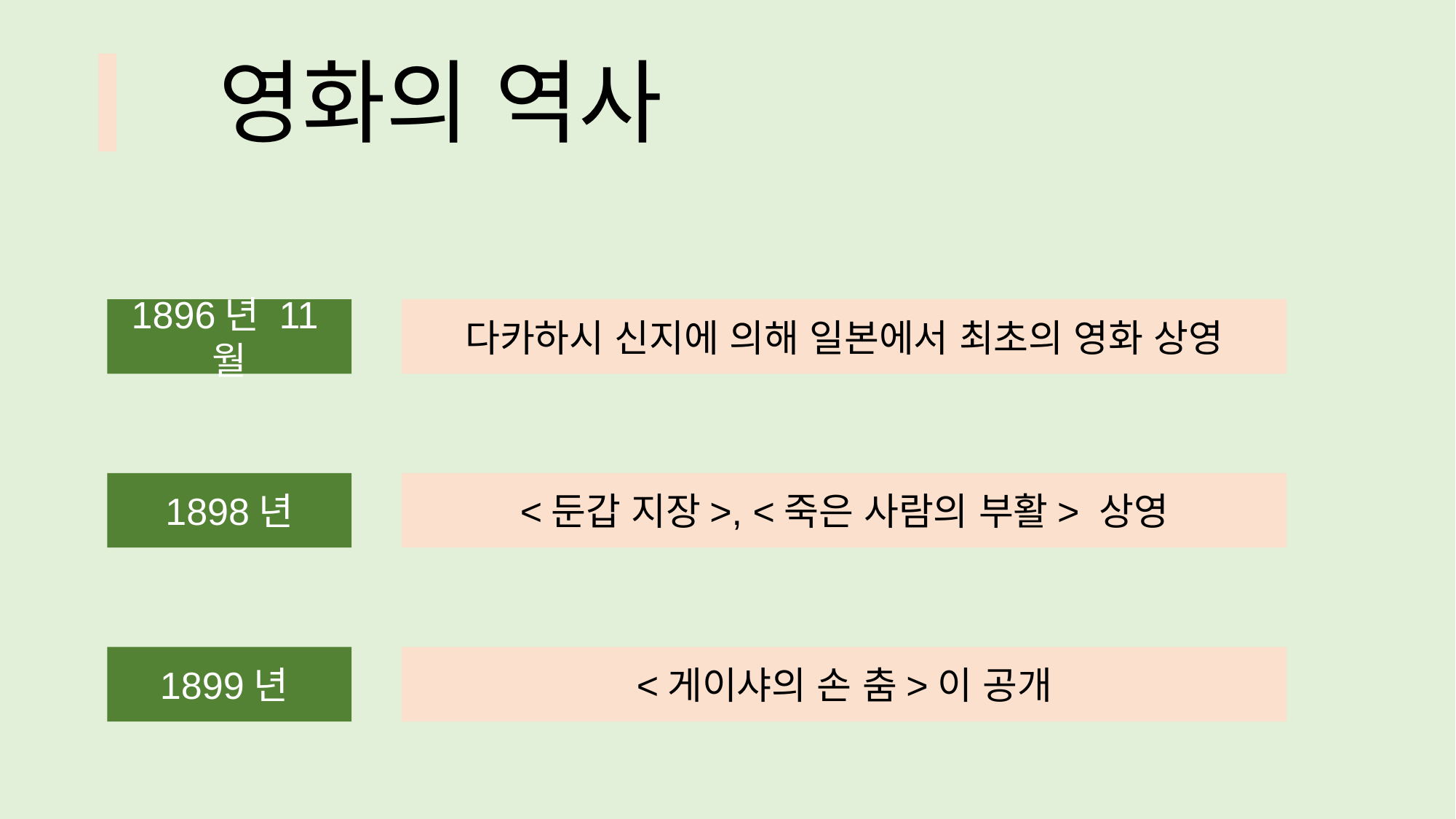

# 영화의 역사

1896년 11월
다카하시 신지에 의해 일본에서 최초의 영화 상영
1898년
<둔갑 지장>, <죽은 사람의 부활> 상영
1899년
<게이샤의 손 춤>이 공개